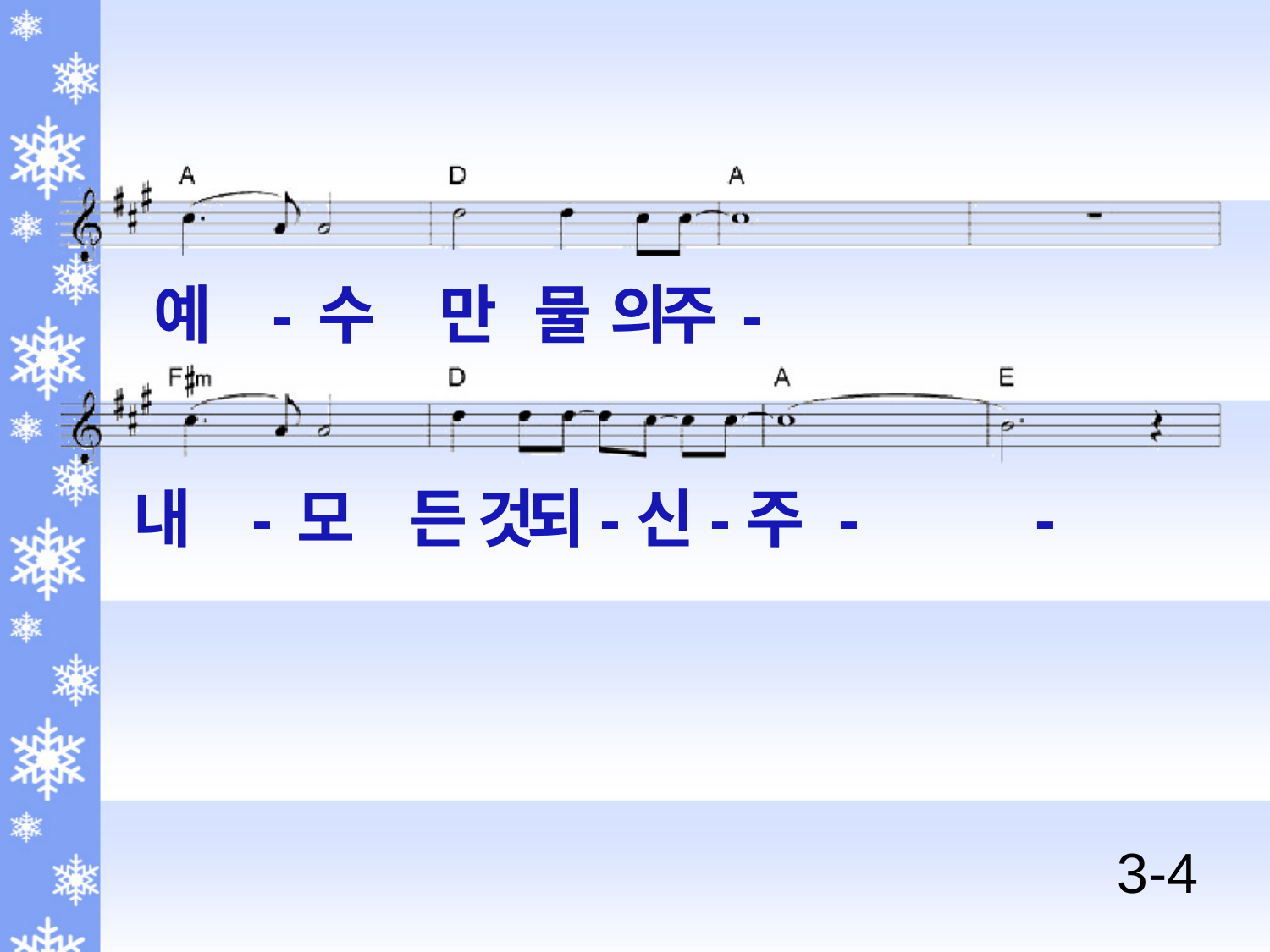

예     - 수        만     물   의주 -
내     - 모       든  것되-신-주  -                     -
3-4